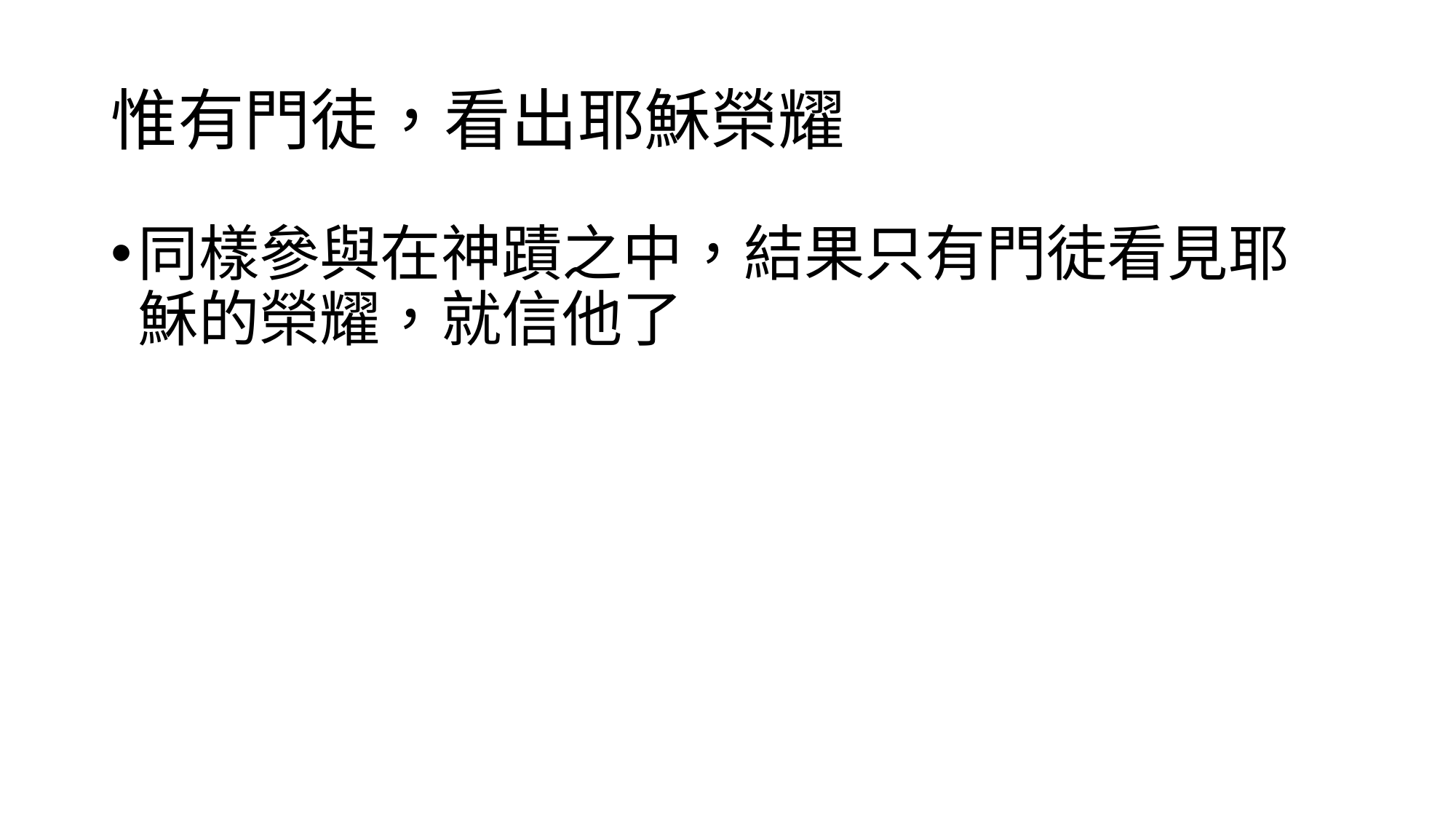

# 惟有門徒，看出耶穌榮耀
同樣參與在神蹟之中，結果只有門徒看見耶穌的榮耀，就信他了